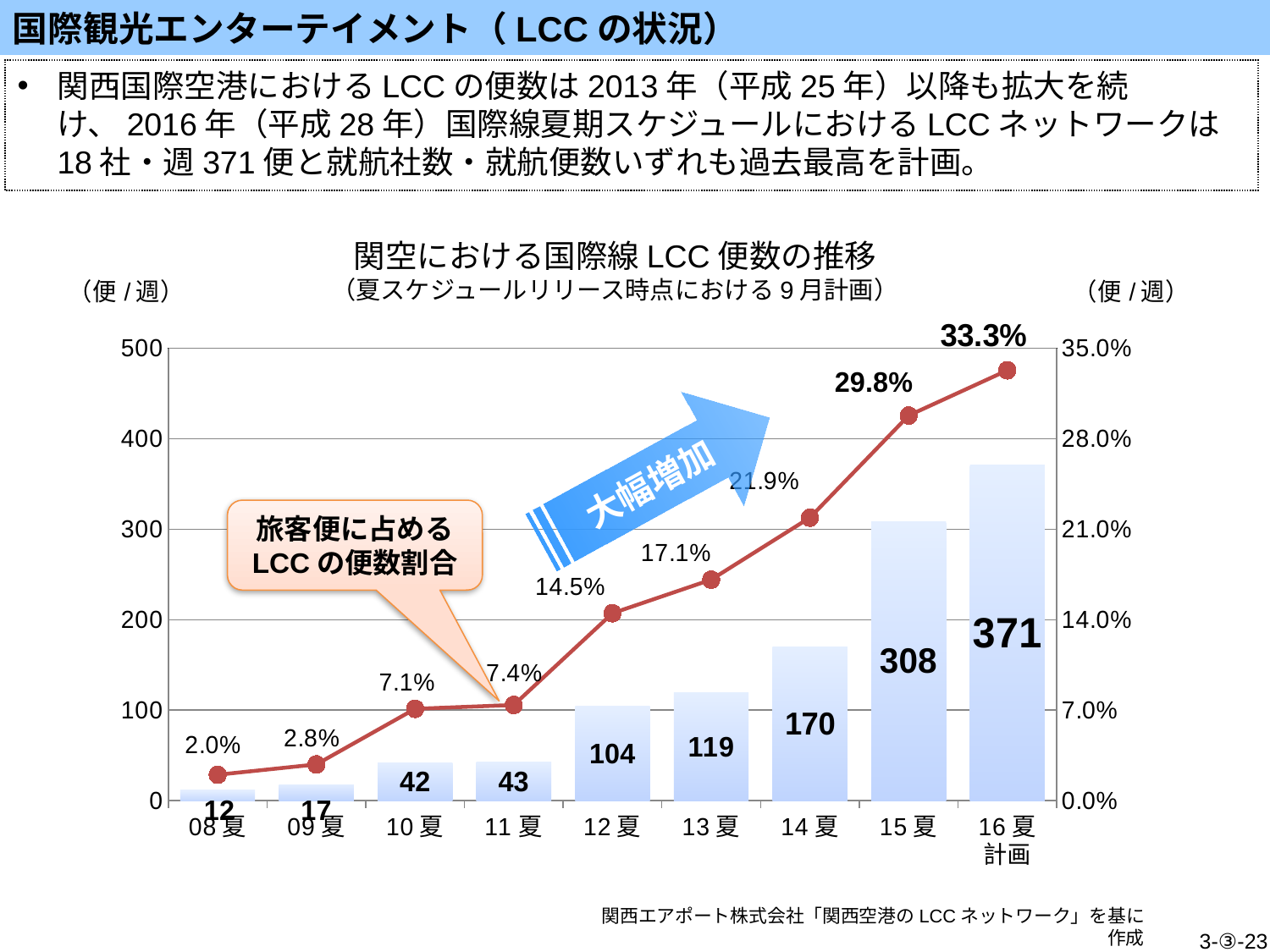

国際観光エンターテイメント（LCCの状況）
関西国際空港におけるLCCの便数は2013年（平成25年）以降も拡大を続け、2016年（平成28年）国際線夏期スケジュールにおけるLCCネットワークは18社・週371便と就航社数・就航便数いずれも過去最高を計画。
関空における国際線LCC便数の推移
（夏スケジュールリリース時点における9月計画）

### Chart

| Category | 便数 | 割合 |
|---|---|---|
| 08夏 | 12.0 | 0.02 |
| 09夏 | 17.0 | 0.028 |
| 10夏 | 42.0 | 0.071 |
| 11夏 | 43.0 | 0.074 |
| 12夏 | 104.0 | 0.145 |
| 13夏 | 119.0 | 0.171 |
| 14夏 | 170.0 | 0.219 |
| 15夏 | 308.0 | 0.298 |
| 16夏
計画 | 371.0 | 0.333 |
大幅増加
旅客便に占める
LCCの便数割合
関西エアポート株式会社「関西空港のLCCネットワーク」を基に作成
3-③-23